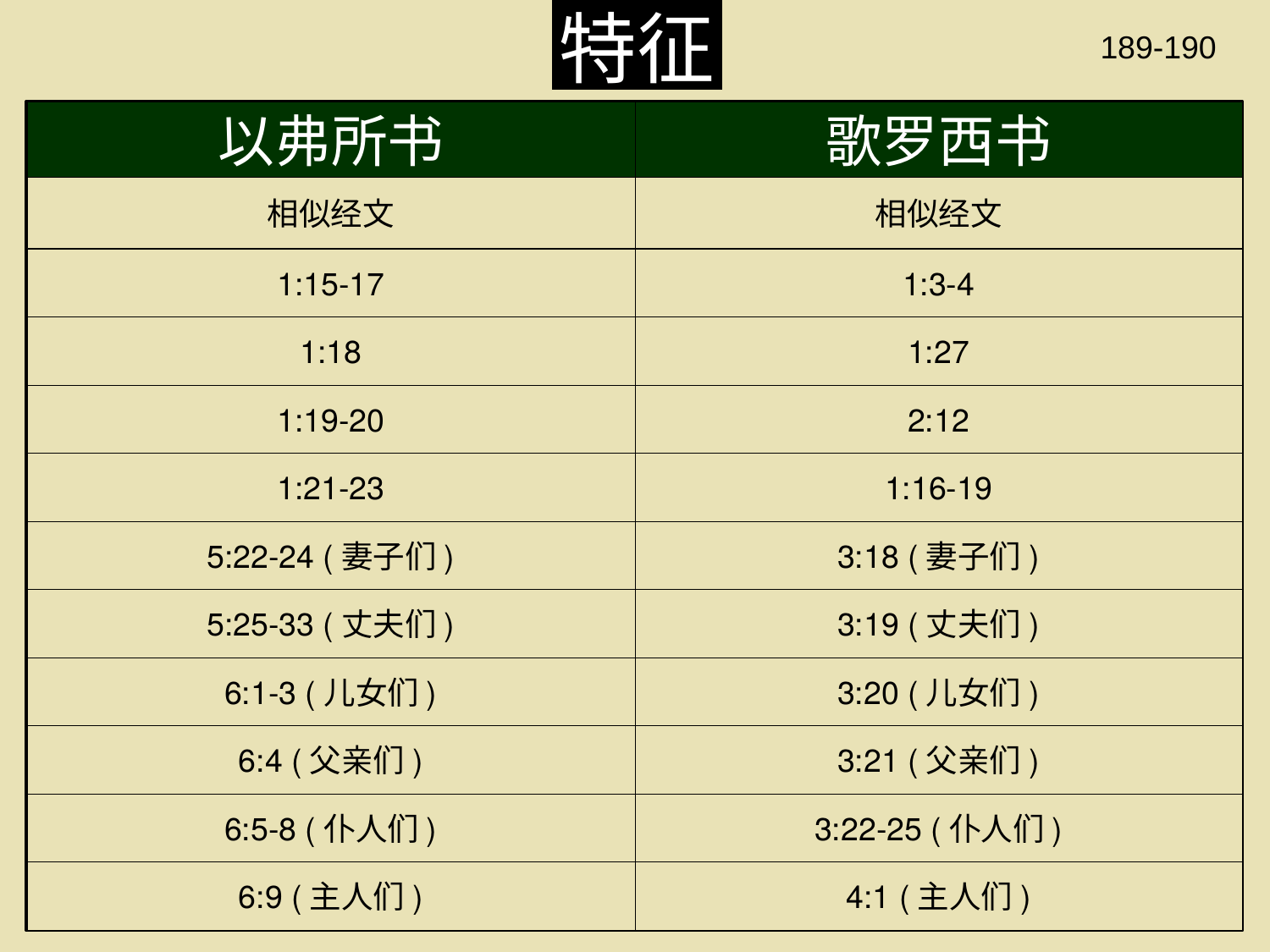

特征
189-190
# Ephesians & Colossians

以弗所书

歌罗西书

相似经文

相似经文

1:15-17

1:3-4

1:18

1:27

1:19-20

2:12

1:21-23

1:16-19

5:22-24 (妻子们)

3:18 (妻子们)

5:25-33 (丈夫们)

3:19 (丈夫们)

6:1-3 (儿女们)

3:20 (儿女们)

6:4 (父亲们)

3:21 (父亲们)

6:5-8 (仆人们)

3:22-25 (仆人们)

6:9 (主人们)

4:1 (主人们)